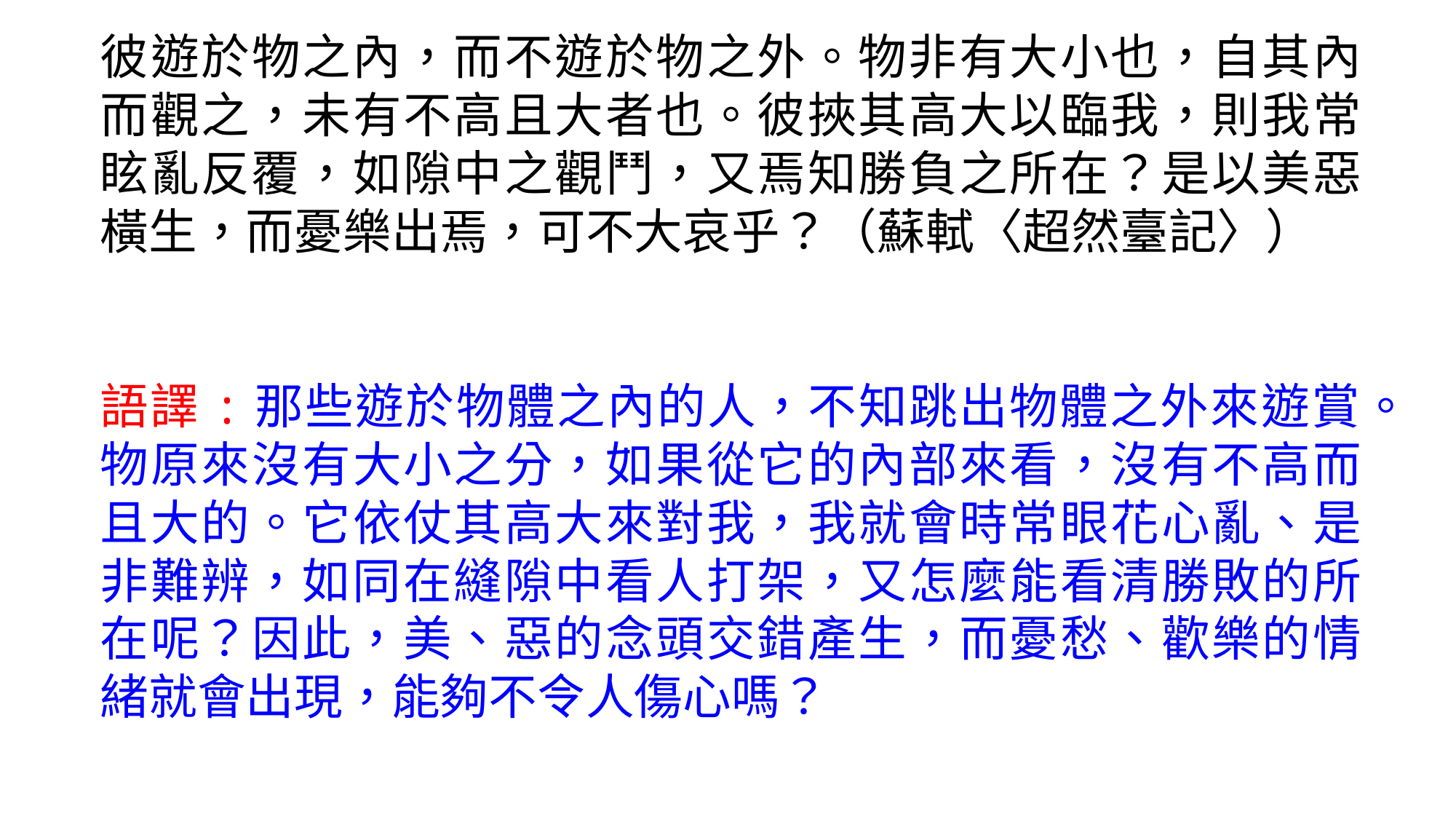

彼遊於物之內，而不遊於物之外。物非有大小也，自其內而觀之，未有不高且大者也。彼挾其高大以臨我，則我常眩亂反覆，如隙中之觀鬥，又焉知勝負之所在？是以美惡橫生，而憂樂出焉，可不大哀乎？（蘇軾〈超然臺記〉）

語譯:那些遊於物體之內的人，不知跳出物體之外來遊賞。物原來沒有大小之分，如果從它的內部來看，沒有不高而且大的。它依仗其高大來對我，我就會時常眼花心亂、是非難辨，如同在縫隙中看人打架，又怎麼能看清勝敗的所在呢？因此，美、惡的念頭交錯產生，而憂愁、歡樂的情緒就會出現，能夠不令人傷心嗎？